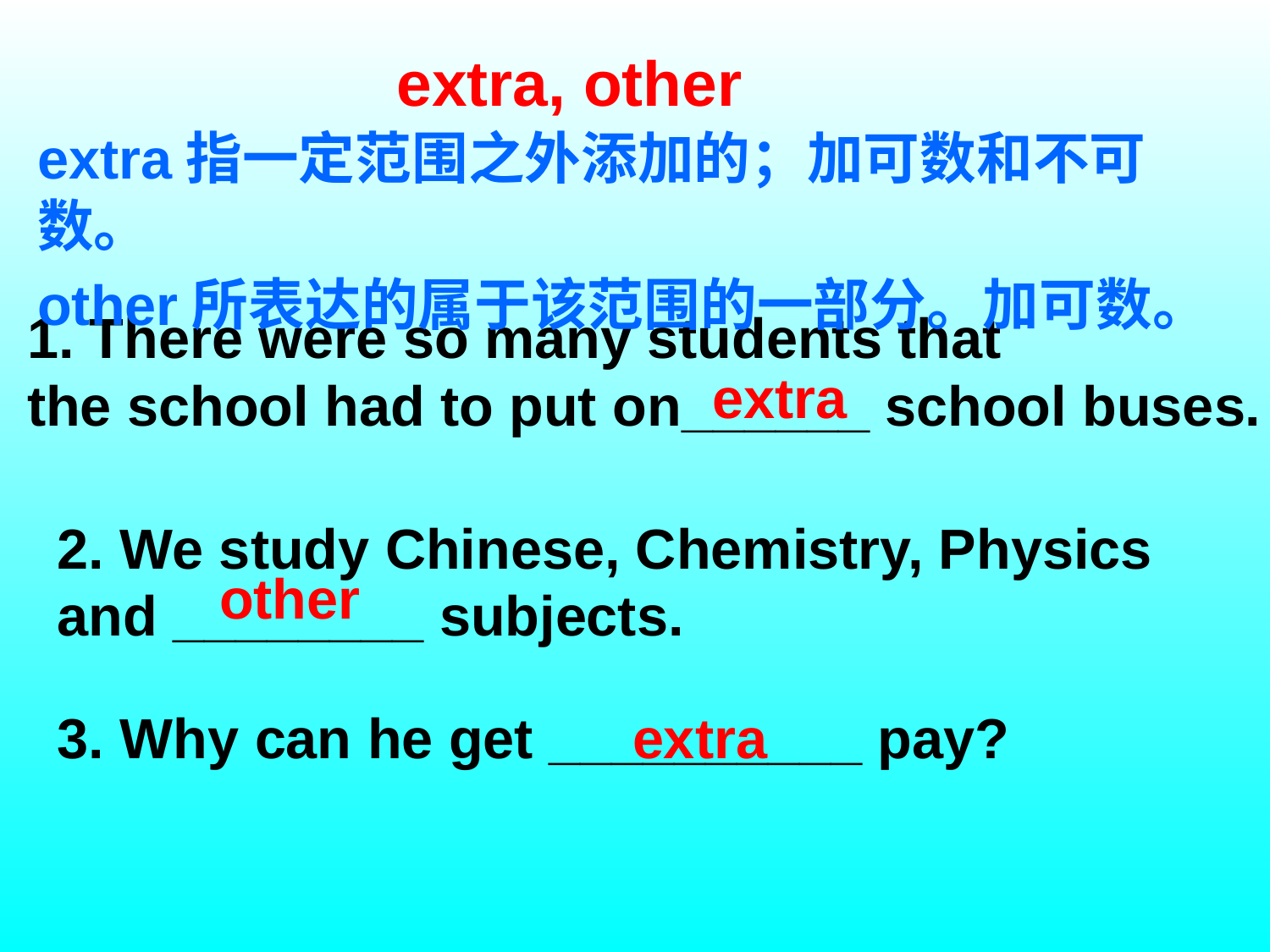

extra, other
extra指一定范围之外添加的；加可数和不可数。
other所表达的属于该范围的一部分。加可数。
 1. There were so many students that
 the school had to put on______ school buses.
extra
2. We study Chinese, Chemistry, Physics and ________ subjects.
other
3. Why can he get __________ pay?
extra